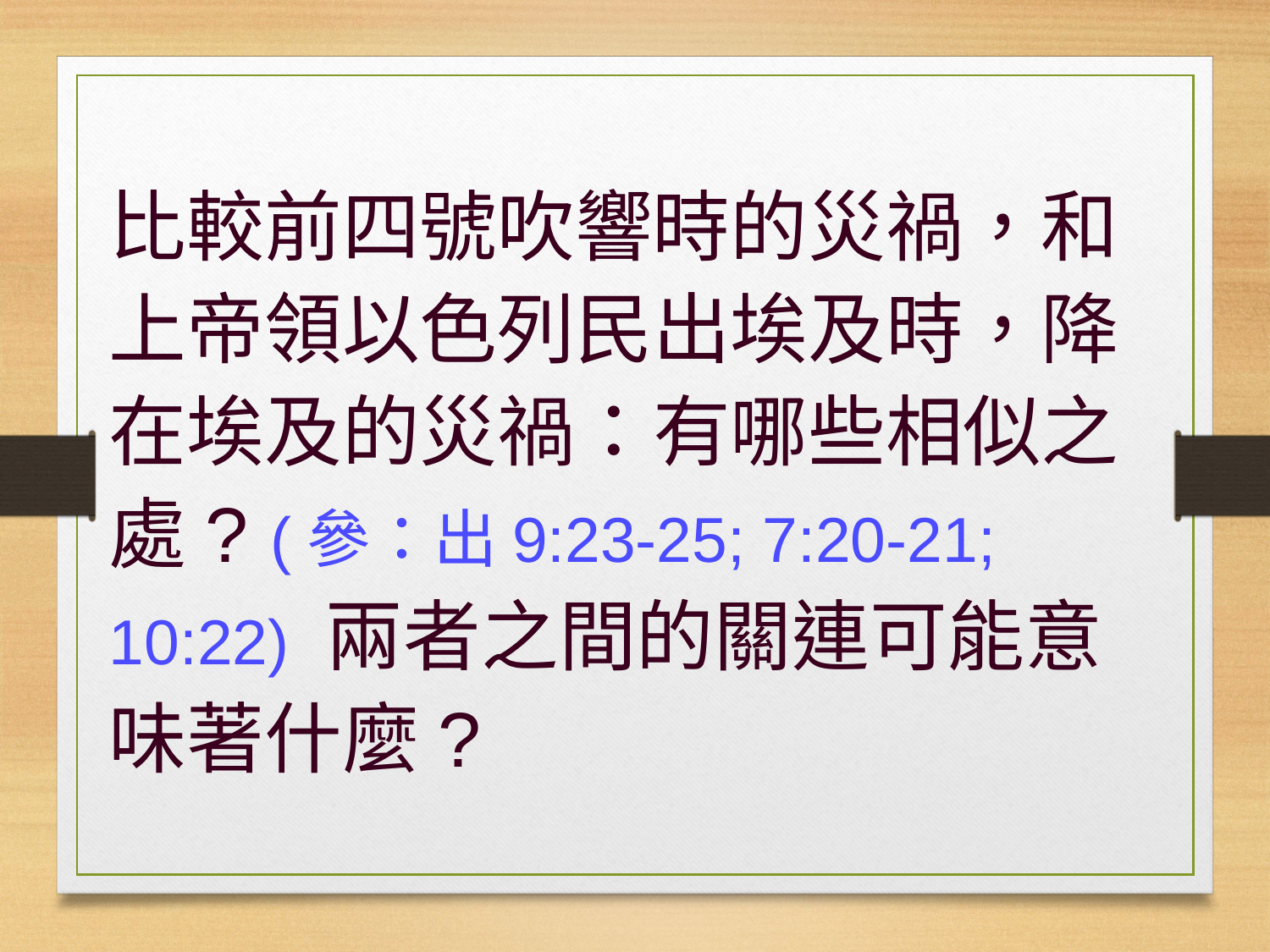

比較前四號吹響時的災禍，和上帝領以色列民出埃及時，降在埃及的災禍：有哪些相似之處? (參：出9:23-25; 7:20-21; 10:22) 兩者之間的關連可能意味著什麼?